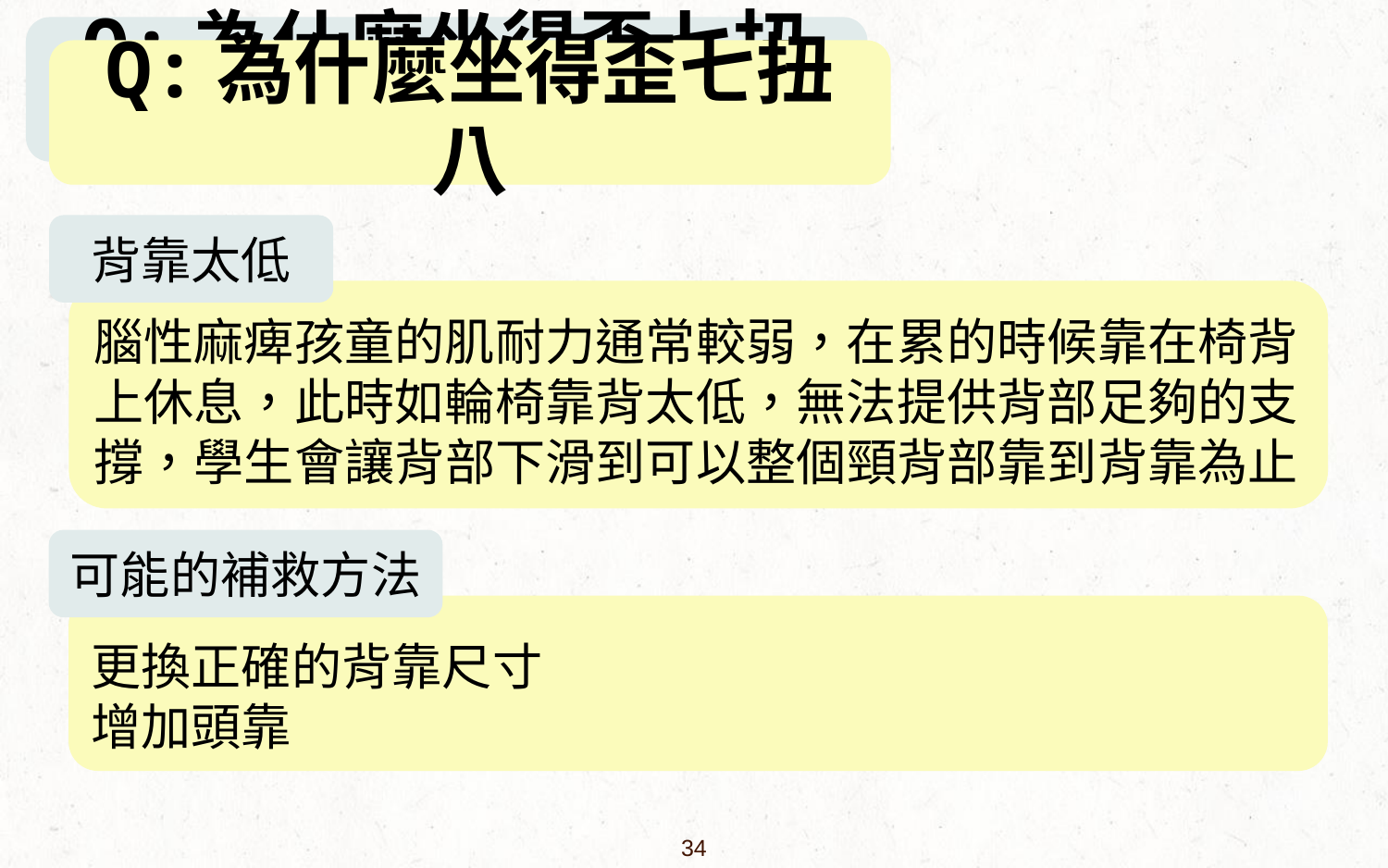

Q:為什麼坐得歪七扭八
Q:為什麼坐得歪七扭八
背靠太低

腦性麻痺孩童的肌耐力通常較弱，在累的時候靠在椅背上休息，此時如輪椅靠背太低，無法提供背部足夠的支撐，學生會讓背部下滑到可以整個頸背部靠到背靠為止
可能的補救方法

更換正確的背靠尺寸
增加頭靠
34